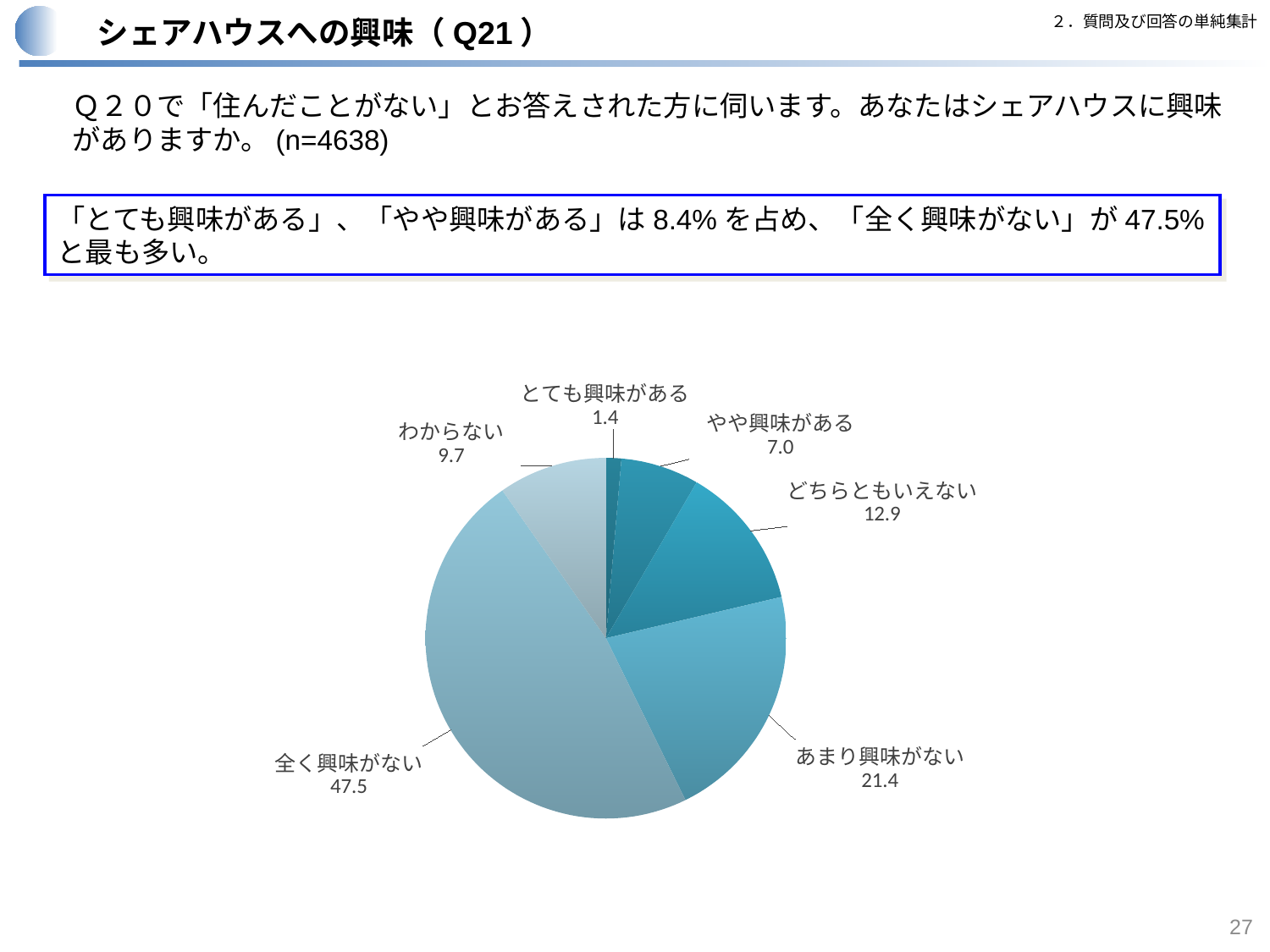

２．質問及び回答の単純集計

シェアハウスへの興味（Q21）

Ｑ２０で「住んだことがない」とお答えされた方に伺います。あなたはシェアハウスに興味がありますか。(n=4638)
「とても興味がある」、「やや興味がある」は8.4%を占め、「全く興味がない」が47.5%と最も多い。

### Chart

| Category |  |
|---|---|
| とても興味がある | 1.379905131522208 |
| やや興味がある | 7.0073307460112115 |
| どちらともいえない | 12.936610608020699 |
| あまり興味がない | 21.410090556274255 |
| 全く興味がない | 47.54204398447607 |
| わからない | 9.724018973695559 |
27